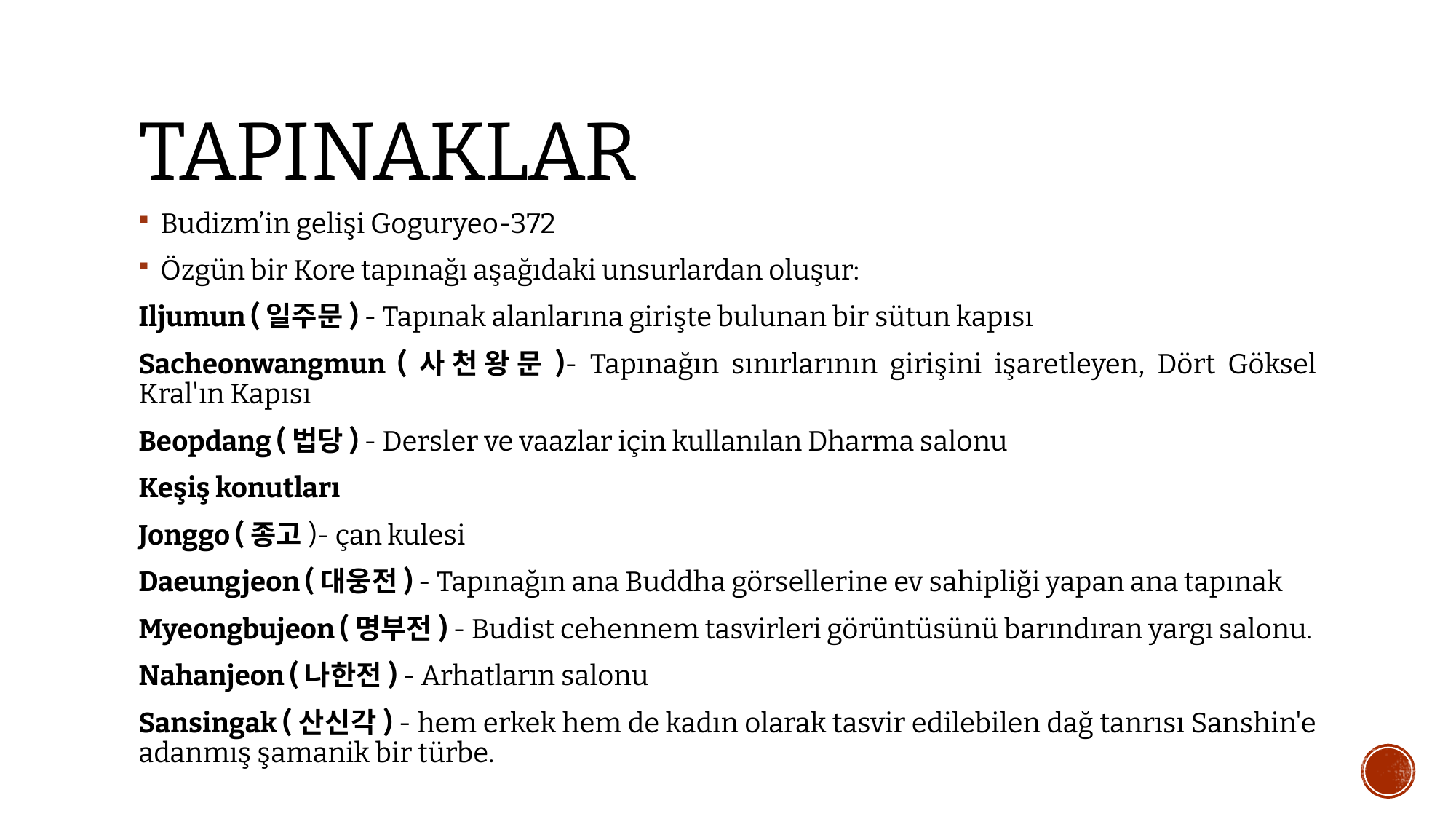

# TAPINAKLAR
Budizm’in gelişi Goguryeo-372
Özgün bir Kore tapınağı aşağıdaki unsurlardan oluşur:
Iljumun (일주문) - Tapınak alanlarına girişte bulunan bir sütun kapısı
Sacheonwangmun (사천왕문)- Tapınağın sınırlarının girişini işaretleyen, Dört Göksel Kral'ın Kapısı
Beopdang (법당) - Dersler ve vaazlar için kullanılan Dharma salonu
Keşiş konutları
Jonggo (종고)- çan kulesi
Daeungjeon (대웅전) - Tapınağın ana Buddha görsellerine ev sahipliği yapan ana tapınak
Myeongbujeon (명부전) - Budist cehennem tasvirleri görüntüsünü barındıran yargı salonu.
Nahanjeon (나한전) - Arhatların salonu
Sansingak (산신각) - hem erkek hem de kadın olarak tasvir edilebilen dağ tanrısı Sanshin'e adanmış şamanik bir türbe.